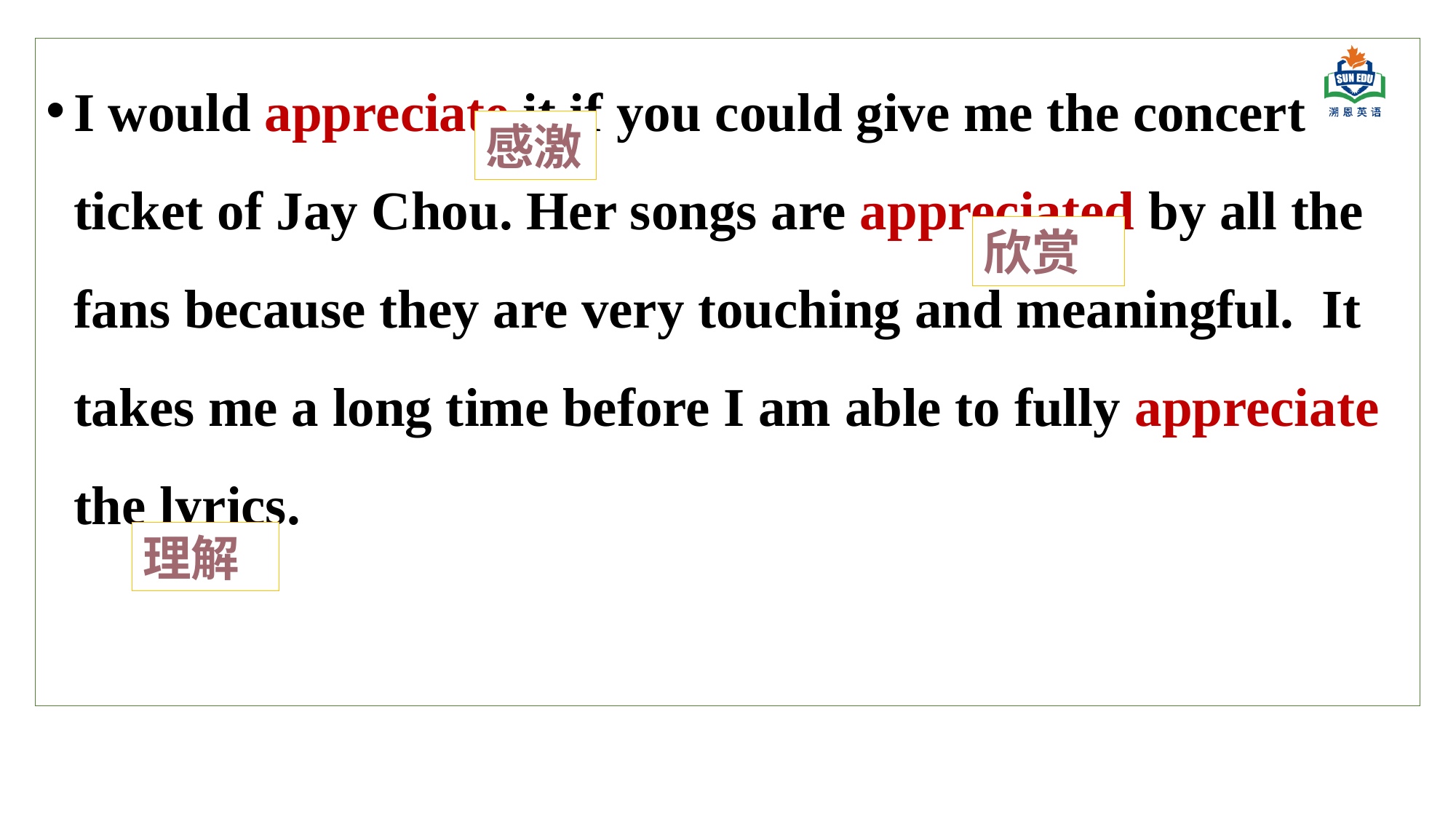

I would appreciate it if you could give me the concert ticket of Jay Chou. Her songs are appreciated by all the fans because they are very touching and meaningful.  It takes me a long time before I am able to fully appreciate the lyrics.

感激
欣赏
理解